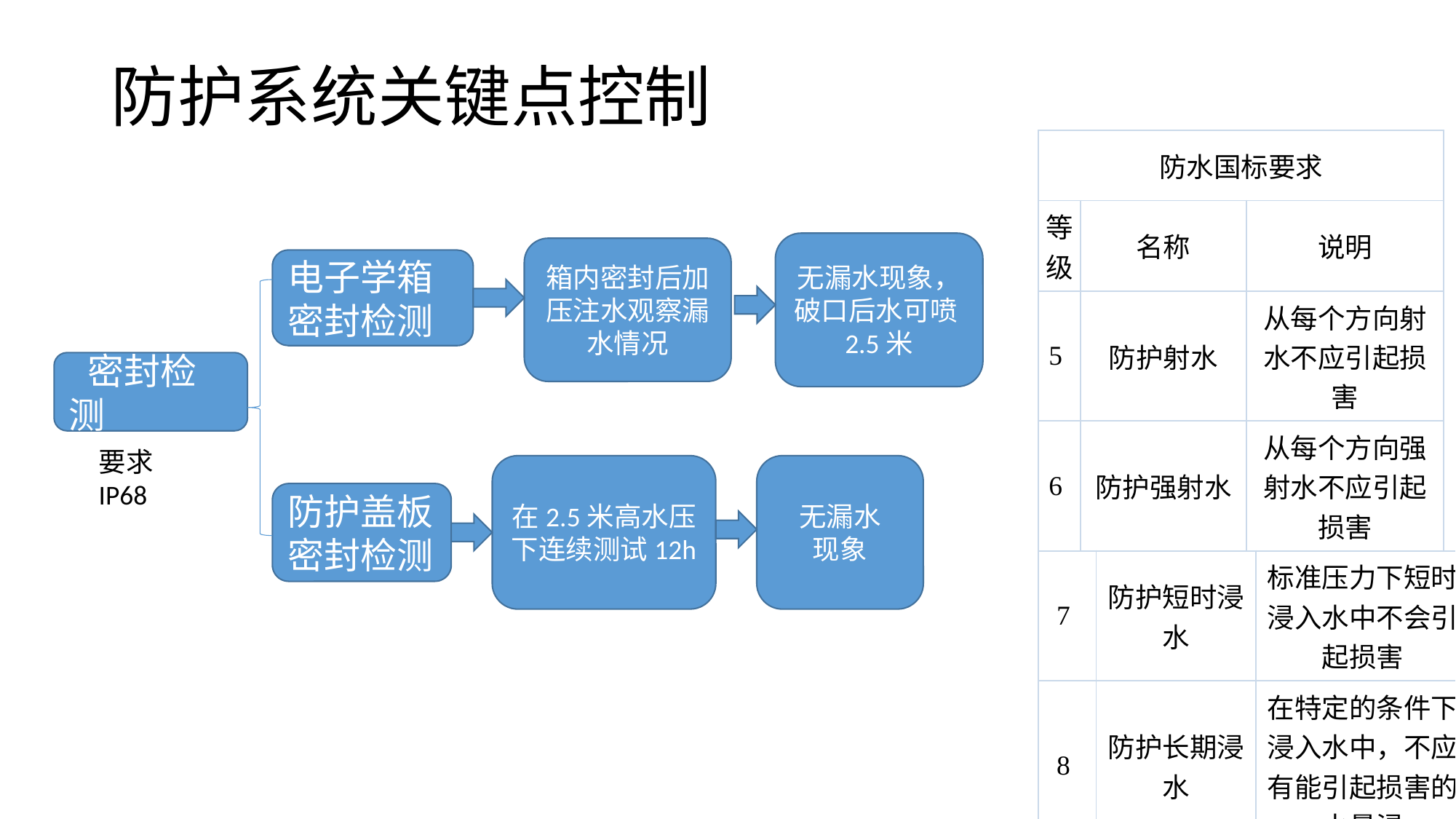

# 防护系统关键点控制
| 防水国标要求 |  |  |  |  |  |
| --- | --- | --- | --- | --- | --- |
| 等级 | 名称 |  | 说明 |  |  |
| 5 | 防护射水 |  | 从每个方向射水不应引起损害 |  |  |
| 6 | 防护强射水 |  | 从每个方向强射水不应引起损害 |  |  |
| 7 |  | 防护短时浸水 |  | 标准压力下短时浸入水中不会引起损害 |  |
| 8 |  | 防护长期浸水 |  | 在特定的条件下浸入水中，不应有能引起损害的水量浸 |  |
无漏水现象，破口后水可喷2.5米
箱内密封后加压注水观察漏水情况
电子学箱
密封检测

  密封检测
要求IP68
在2.5米高水压
下连续测试12h
无漏水
现象
防护盖板
密封检测